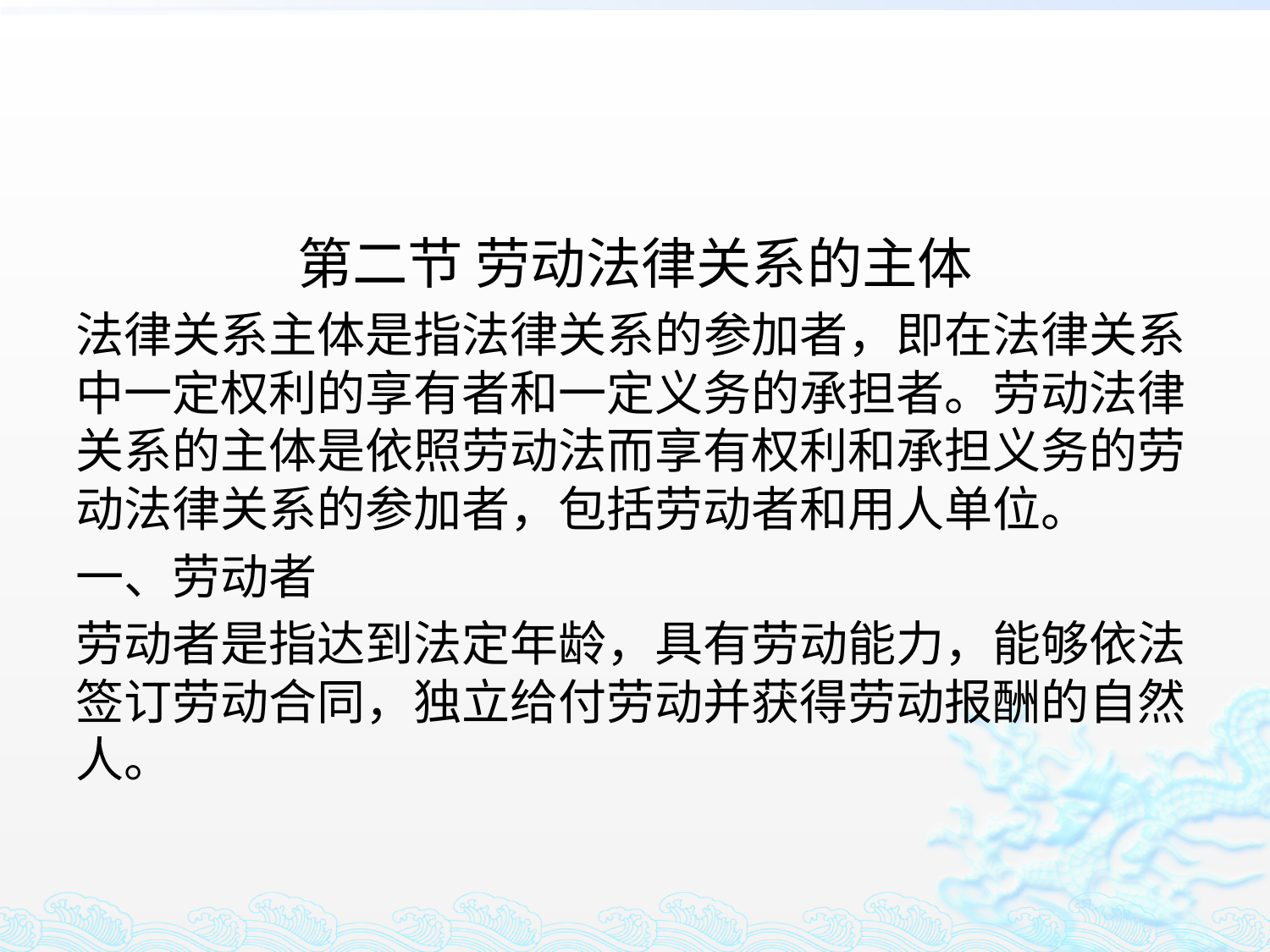

#
第二节 劳动法律关系的主体
法律关系主体是指法律关系的参加者，即在法律关系中一定权利的享有者和一定义务的承担者。劳动法律关系的主体是依照劳动法而享有权利和承担义务的劳动法律关系的参加者，包括劳动者和用人单位。
一、劳动者
劳动者是指达到法定年龄，具有劳动能力，能够依法签订劳动合同，独立给付劳动并获得劳动报酬的自然人。